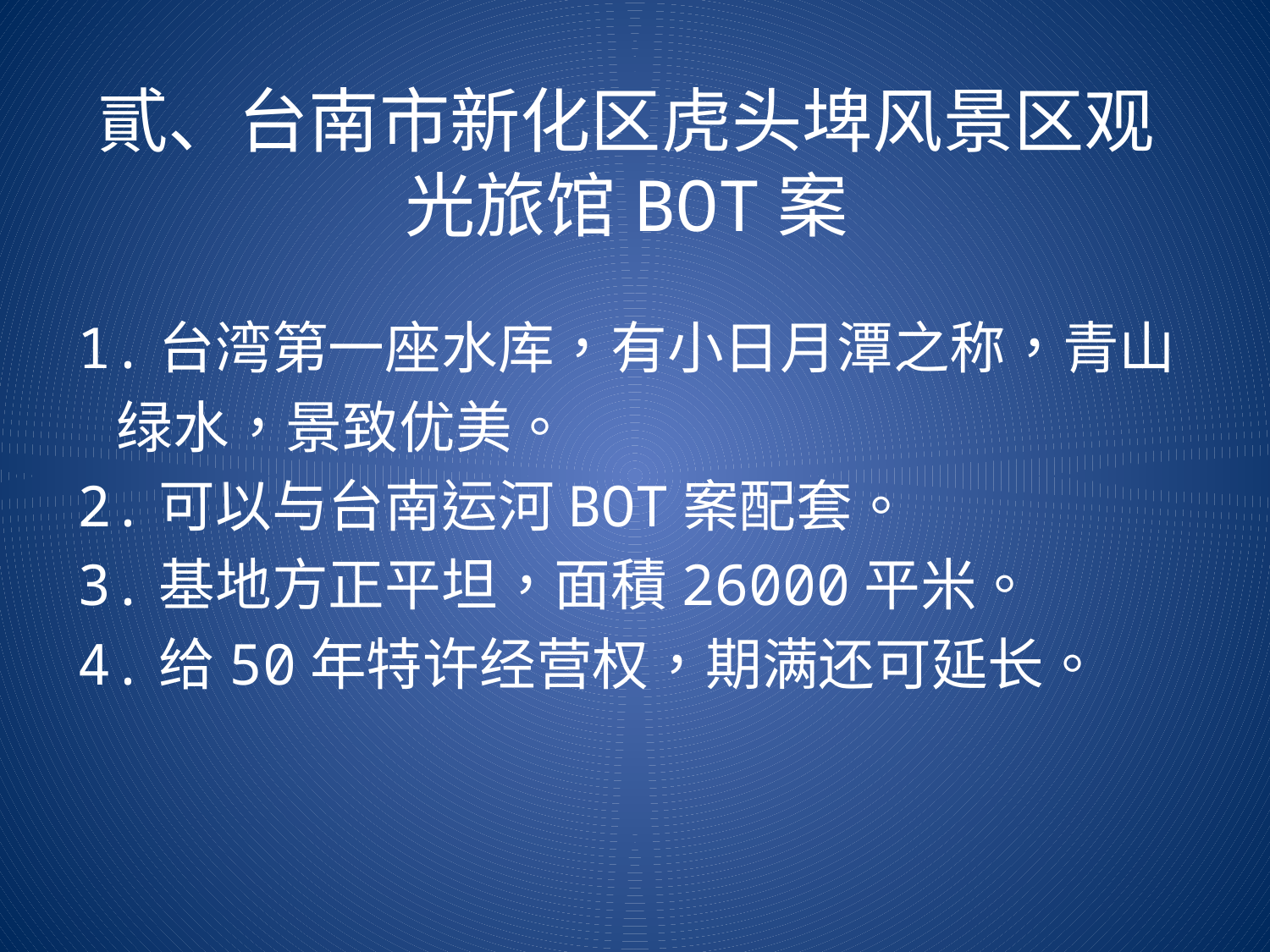

# 貳、台南市新化区虎头埤风景区观光旅馆BOT案
1.台湾第一座水库，有小日月潭之称，青山
  绿水，景致优美。
2.可以与台南运河BOT案配套。
3.基地方正平坦，面積26000平米。
4.给50年特许经营权，期满还可延长。